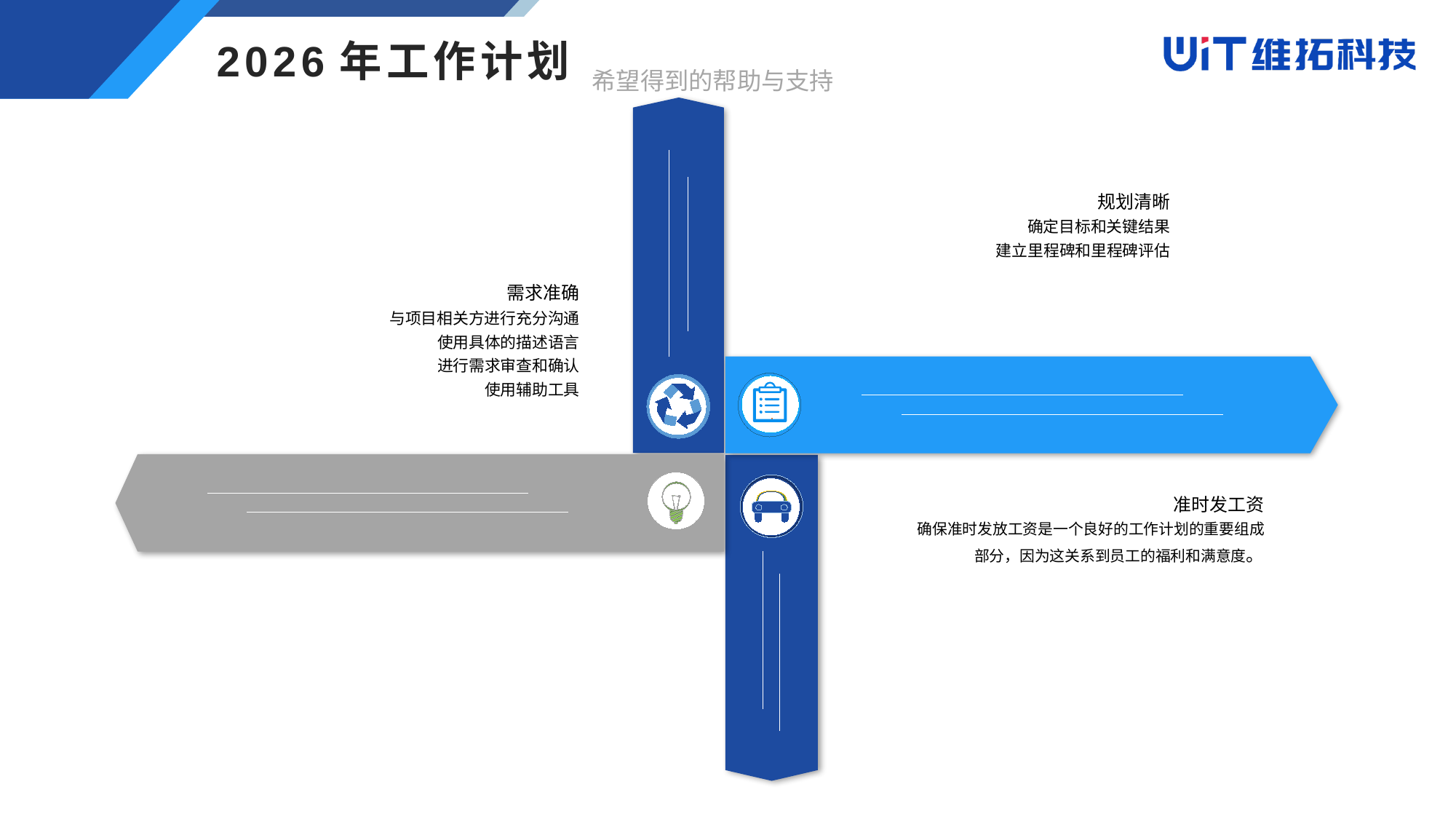

2026年工作计划
希望得到的帮助与支持

规划清晰
确定目标和关键结果
建立里程碑和里程碑评估
需求准确
与项目相关方进行充分沟通
使用具体的描述语言
进行需求审查和确认
使用辅助工具

准时发工资
确保准时发放工资是一个良好的工作计划的重要组成部分，因为这关系到员工的福利和满意度。